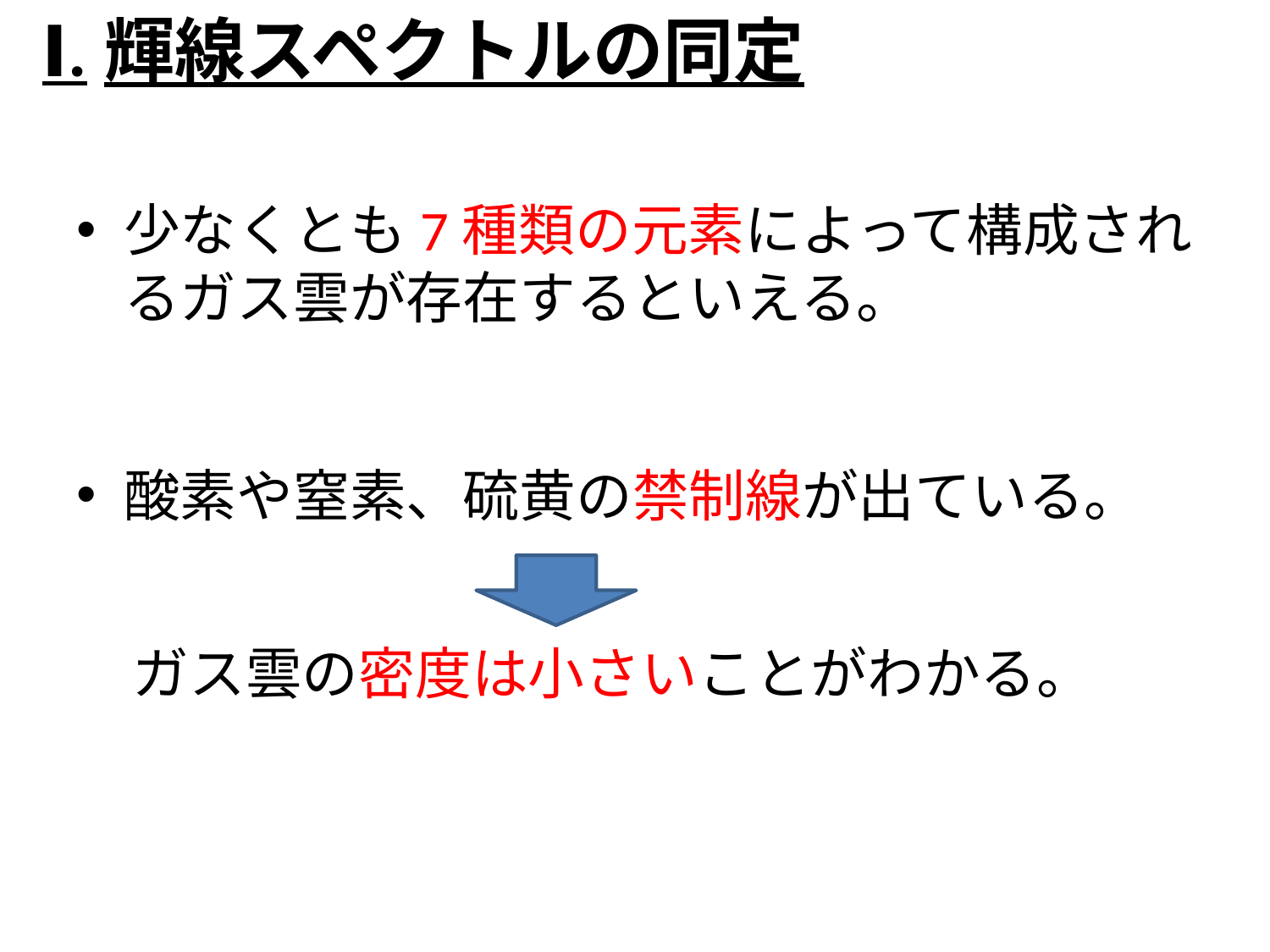

Ⅰ.輝線スペクトルの同定
少なくとも7種類の元素によって構成されるガス雲が存在するといえる。

酸素や窒素、硫黄の禁制線が出ている。

　ガス雲の密度は小さいことがわかる。